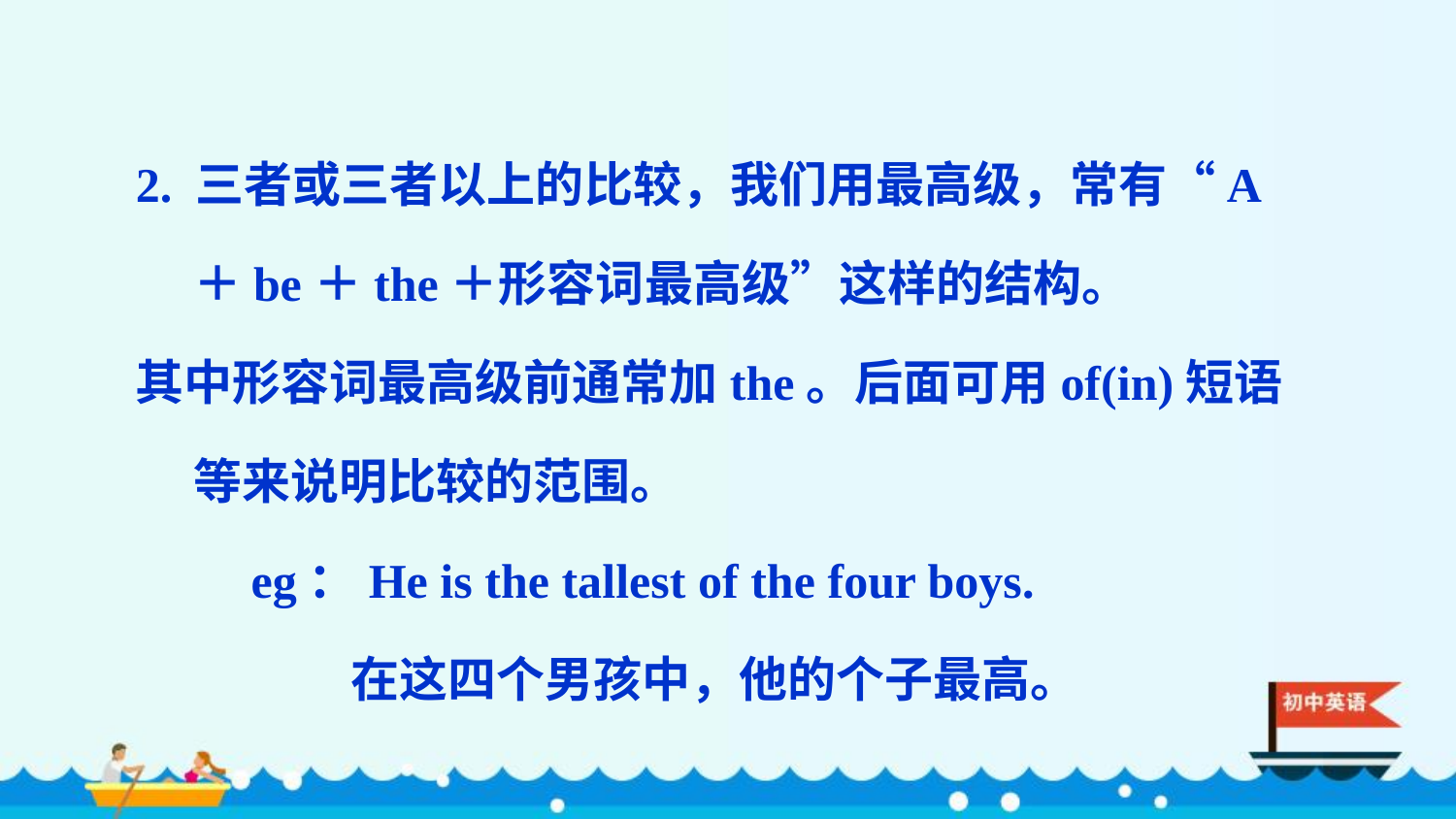

2. 三者或三者以上的比较，我们用最高级，常有“A＋be＋the＋形容词最高级”这样的结构。
其中形容词最高级前通常加the。后面可用of(in)短语等来说明比较的范围。
eg：He is the tallest of the four boys.
在这四个男孩中，他的个子最高。